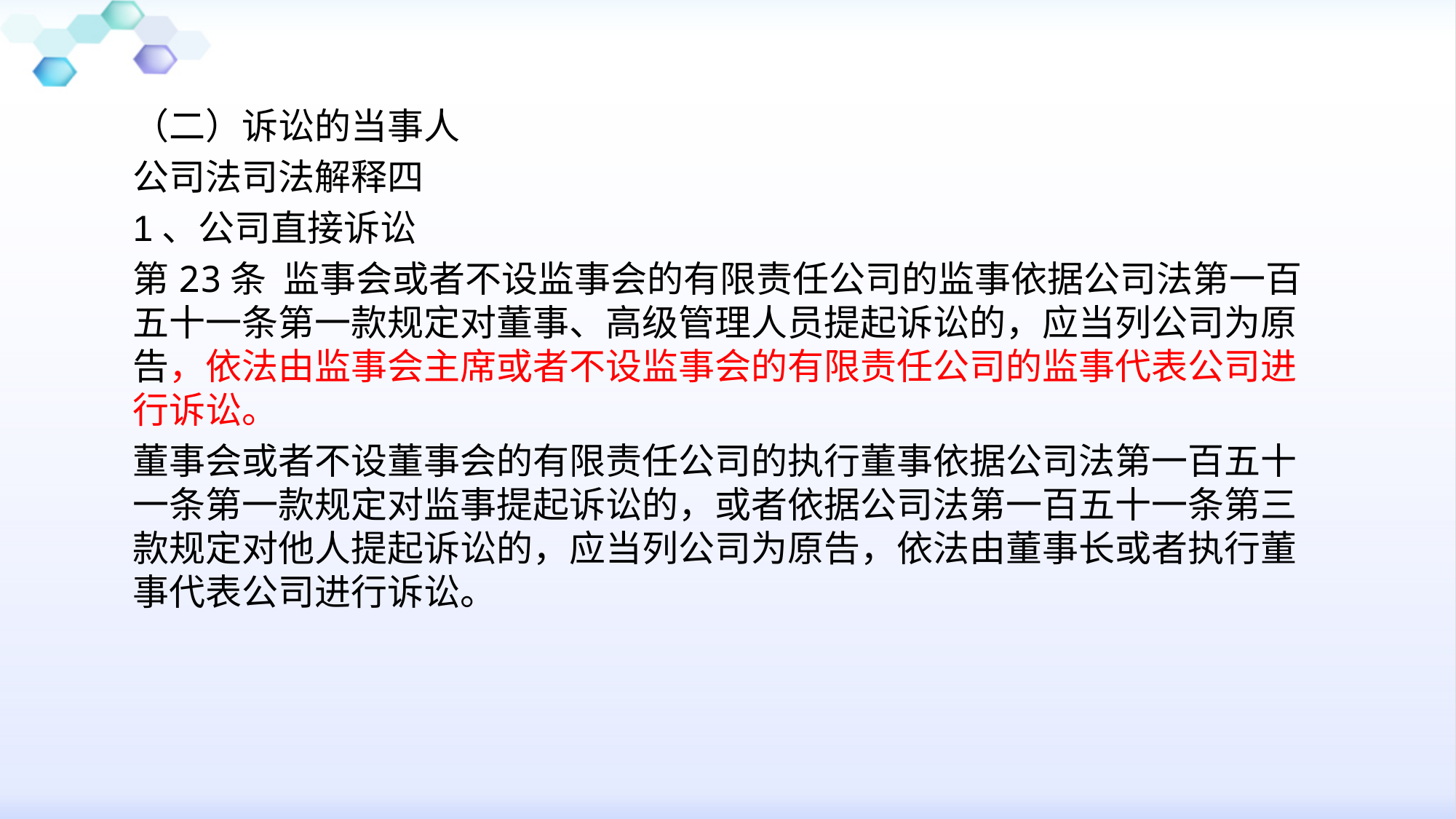

（二）诉讼的当事人
公司法司法解释四
1、公司直接诉讼
第23条  监事会或者不设监事会的有限责任公司的监事依据公司法第一百五十一条第一款规定对董事、高级管理人员提起诉讼的，应当列公司为原告，依法由监事会主席或者不设监事会的有限责任公司的监事代表公司进行诉讼。
董事会或者不设董事会的有限责任公司的执行董事依据公司法第一百五十一条第一款规定对监事提起诉讼的，或者依据公司法第一百五十一条第三款规定对他人提起诉讼的，应当列公司为原告，依法由董事长或者执行董事代表公司进行诉讼。